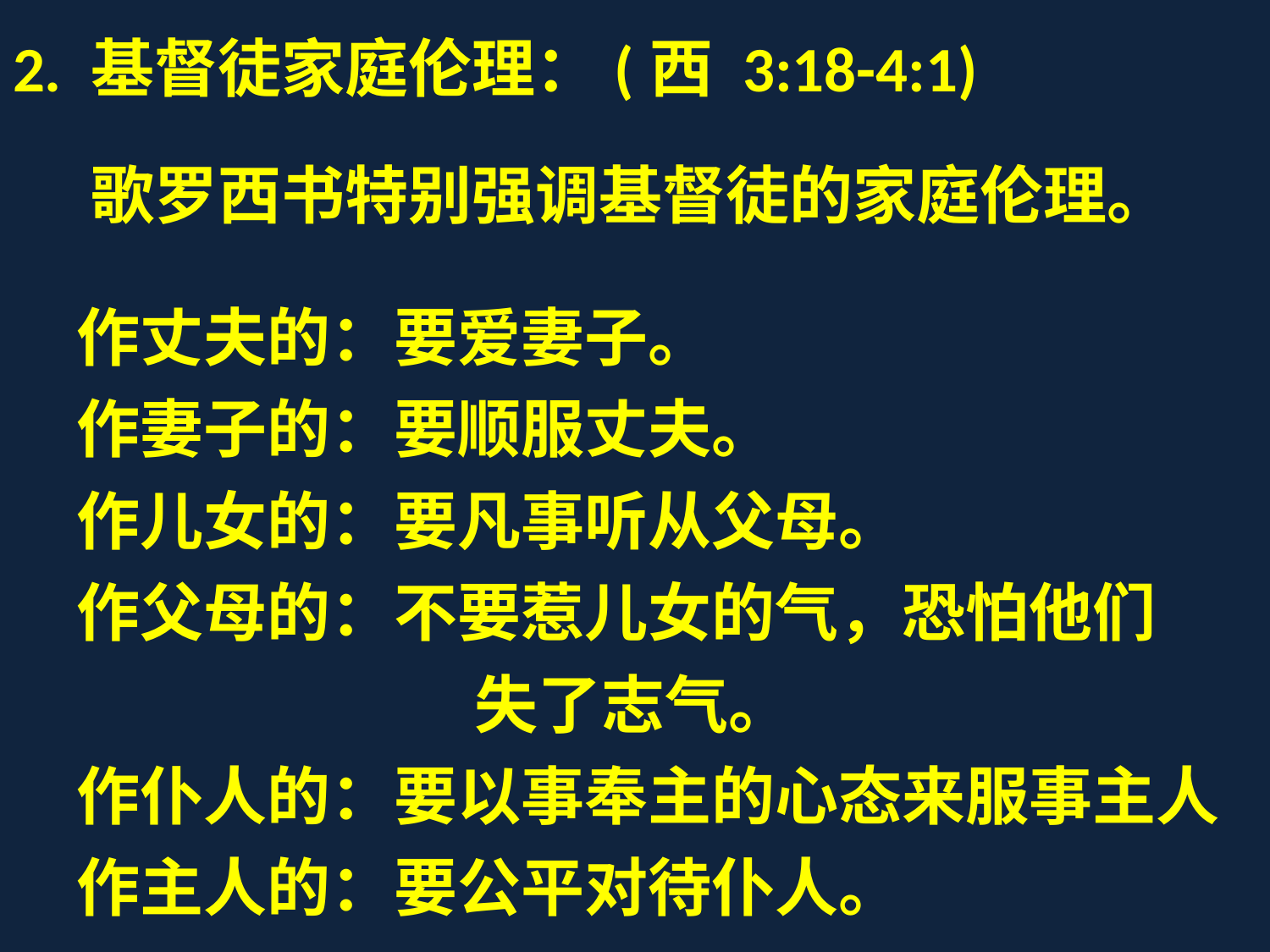

2. 基督徒家庭伦理：(西 3:18-4:1)

　 歌罗西书特别强调基督徒的家庭伦理。

　作丈夫的：要爱妻子。
　作妻子的：要顺服丈夫。
　作儿女的：要凡事听从父母。
　作父母的：不要惹儿女的气，恐怕他们
                               失了志气。
　作仆人的：要以事奉主的心态来服事主人
　作主人的：要公平对待仆人。